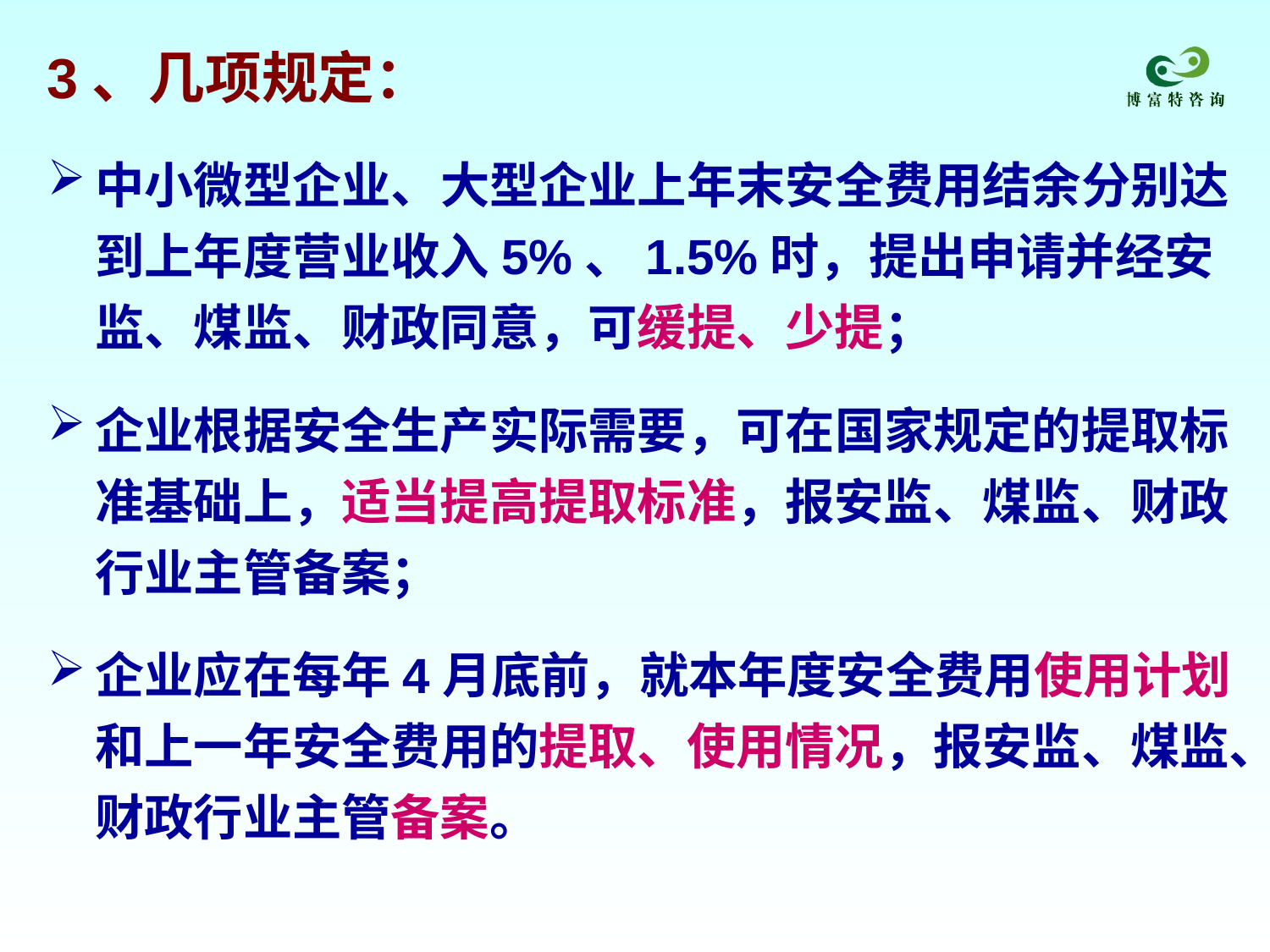

3、几项规定：
中小微型企业、大型企业上年末安全费用结余分别达到上年度营业收入5%、1.5%时，提出申请并经安监、煤监、财政同意，可缓提、少提；
企业根据安全生产实际需要，可在国家规定的提取标准基础上，适当提高提取标准，报安监、煤监、财政行业主管备案；
企业应在每年4月底前，就本年度安全费用使用计划和上一年安全费用的提取、使用情况，报安监、煤监、财政行业主管备案。